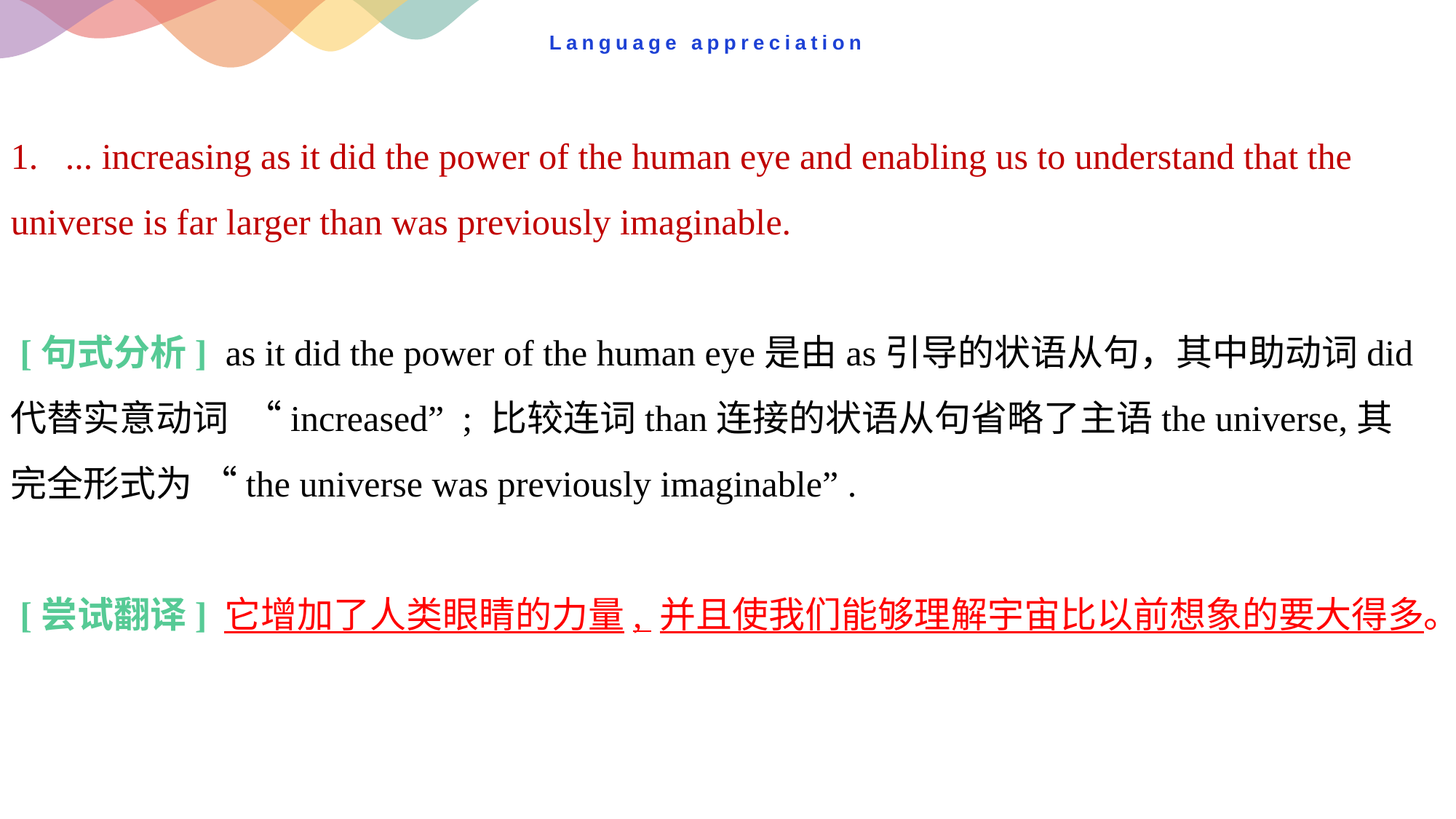

# Language appreciation

1.   ... increasing as it did the power of the human eye and enabling us to understand that the universe is far larger than was previously imaginable.

 [句式分析]  as it did the power of the human eye是由as引导的状语从句，其中助动词did代替实意动词  “increased”  ; 比较连词than连接的状语从句省略了主语the universe,其完全形式为 “the universe was previously imaginable” .

 [尝试翻译] 它增加了人类眼睛的力量, 并且使我们能够理解宇宙比以前想象的要大得多。